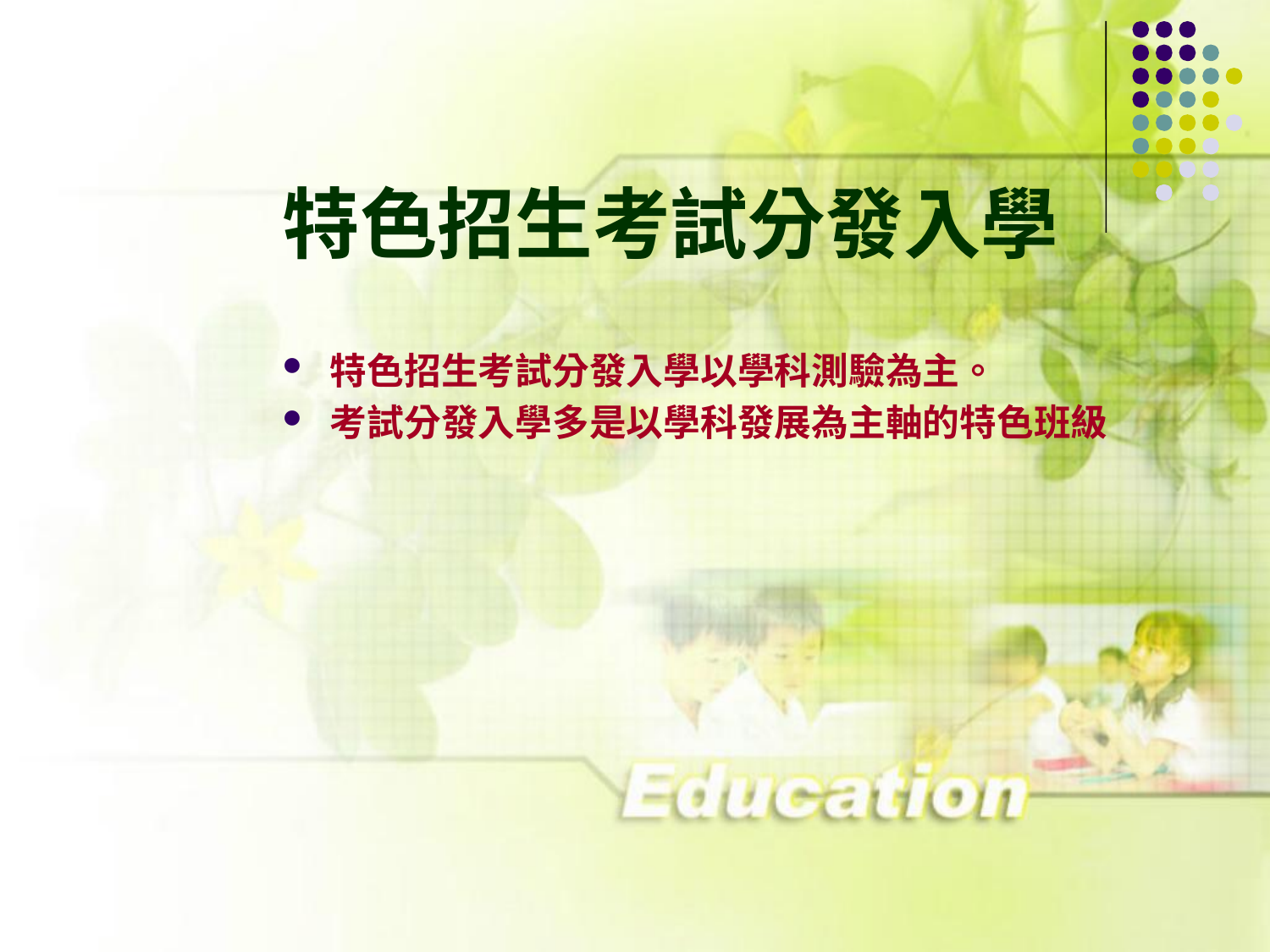

# 特色招生考試分發入學
特色招生考試分發入學以學科測驗為主。
考試分發入學多是以學科發展為主軸的特色班級